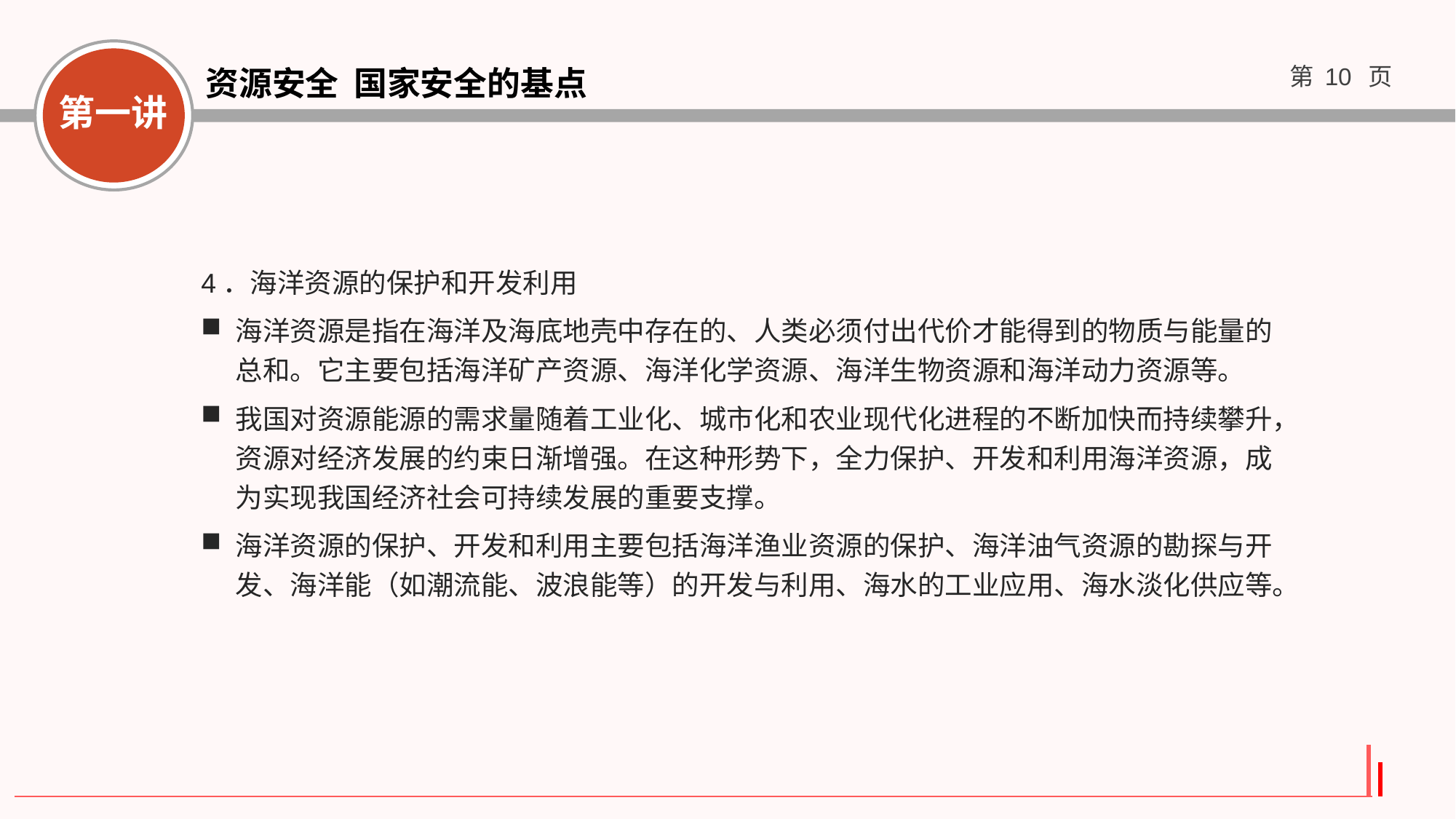

4．海洋资源的保护和开发利用
海洋资源是指在海洋及海底地壳中存在的、人类必须付出代价才能得到的物质与能量的总和。它主要包括海洋矿产资源、海洋化学资源、海洋生物资源和海洋动力资源等。
我国对资源能源的需求量随着工业化、城市化和农业现代化进程的不断加快而持续攀升，资源对经济发展的约束日渐增强。在这种形势下，全力保护、开发和利用海洋资源，成为实现我国经济社会可持续发展的重要支撑。
海洋资源的保护、开发和利用主要包括海洋渔业资源的保护、海洋油气资源的勘探与开发、海洋能（如潮流能、波浪能等）的开发与利用、海水的工业应用、海水淡化供应等。